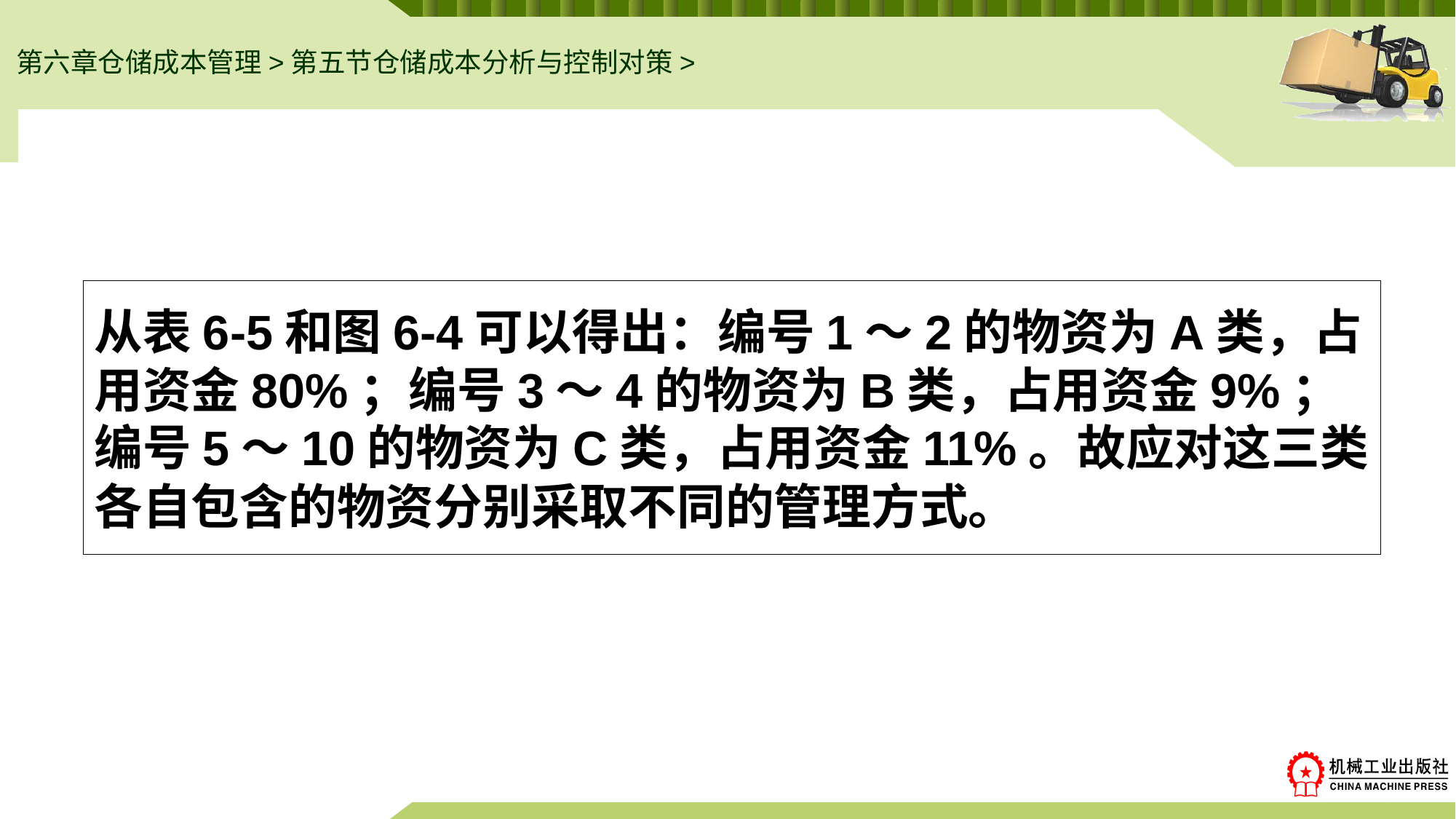

第六章仓储成本管理>第五节仓储成本分析与控制对策>
从表6-5和图6-4可以得出：编号1～2的物资为A类，占用资金80%；编号3～4的物资为B类，占用资金9%；编号5～10的物资为C类，占用资金11%。故应对这三类各自包含的物资分别采取不同的管理方式。